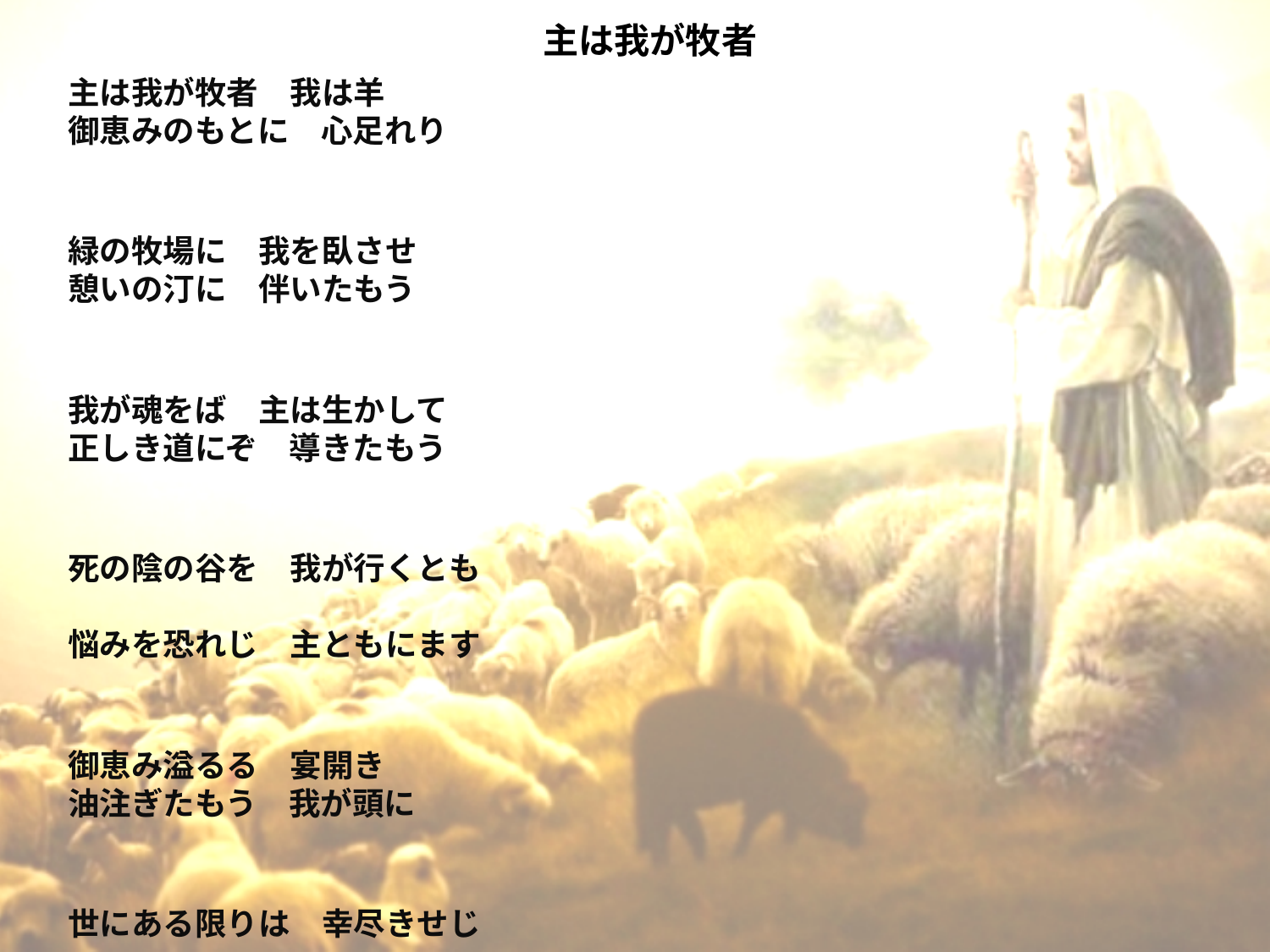

# 主は我が牧者
主は我が牧者　我は羊　
御恵みのもとに　心足れり
緑の牧場に　我を臥させ　
憩いの汀に　伴いたもう
我が魂をば　主は生かして　
正しき道にぞ　導きたもう
死の陰の谷を　我が行くとも　
悩みを恐れじ　主ともにます
御恵み溢るる　宴開き　
油注ぎたもう　我が頭に
世にある限りは　幸尽きせじ　
永遠に我は　御殿に住まん